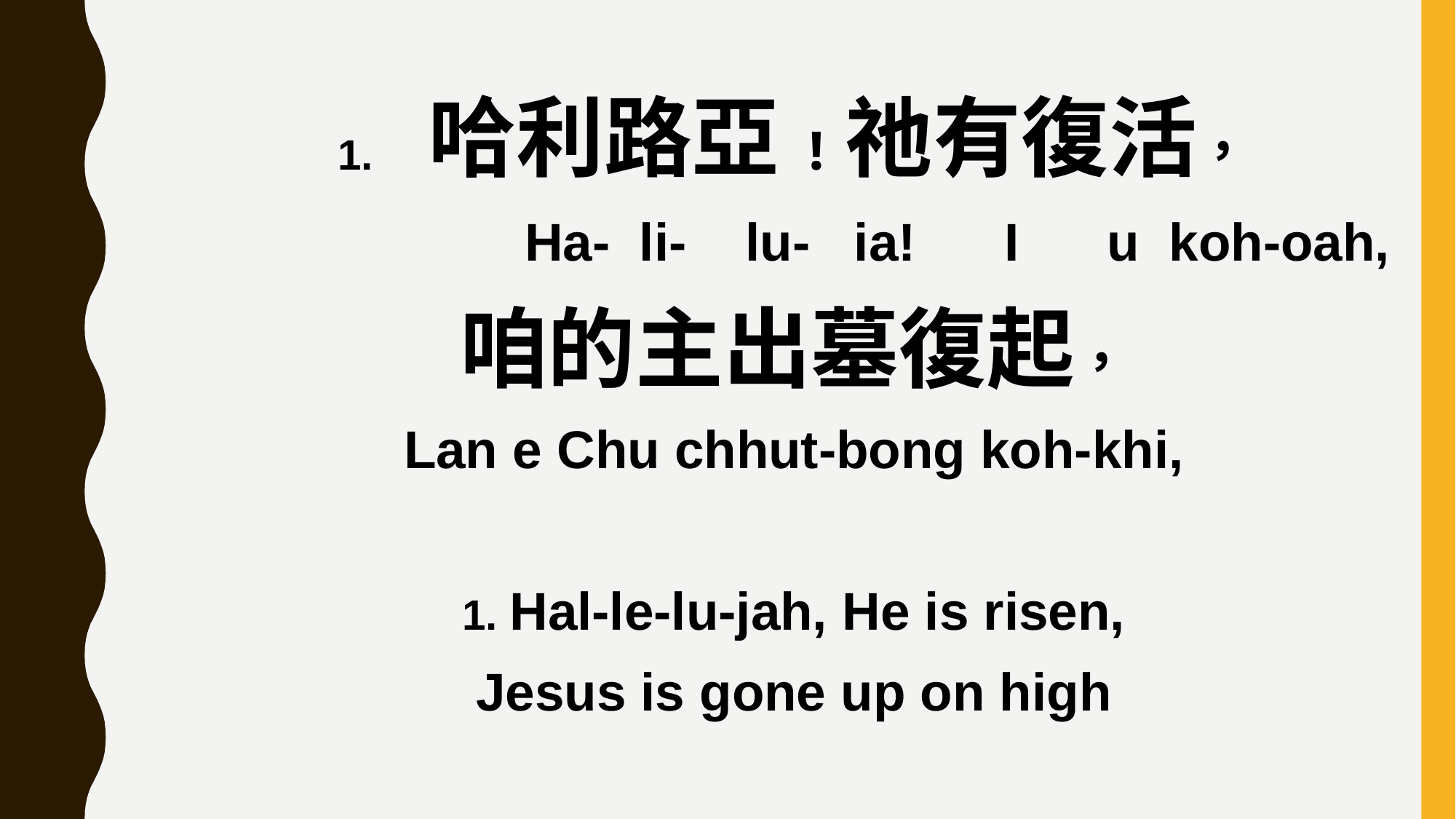

1. 哈利路亞!祂有復活，
                        Ha-  li-    lu-   ia!      I      u  koh-oah,
咱的主出墓復起，
Lan e Chu chhut-bong koh-khi,

1. Hal-le-lu-jah, He is risen,
Jesus is gone up on high